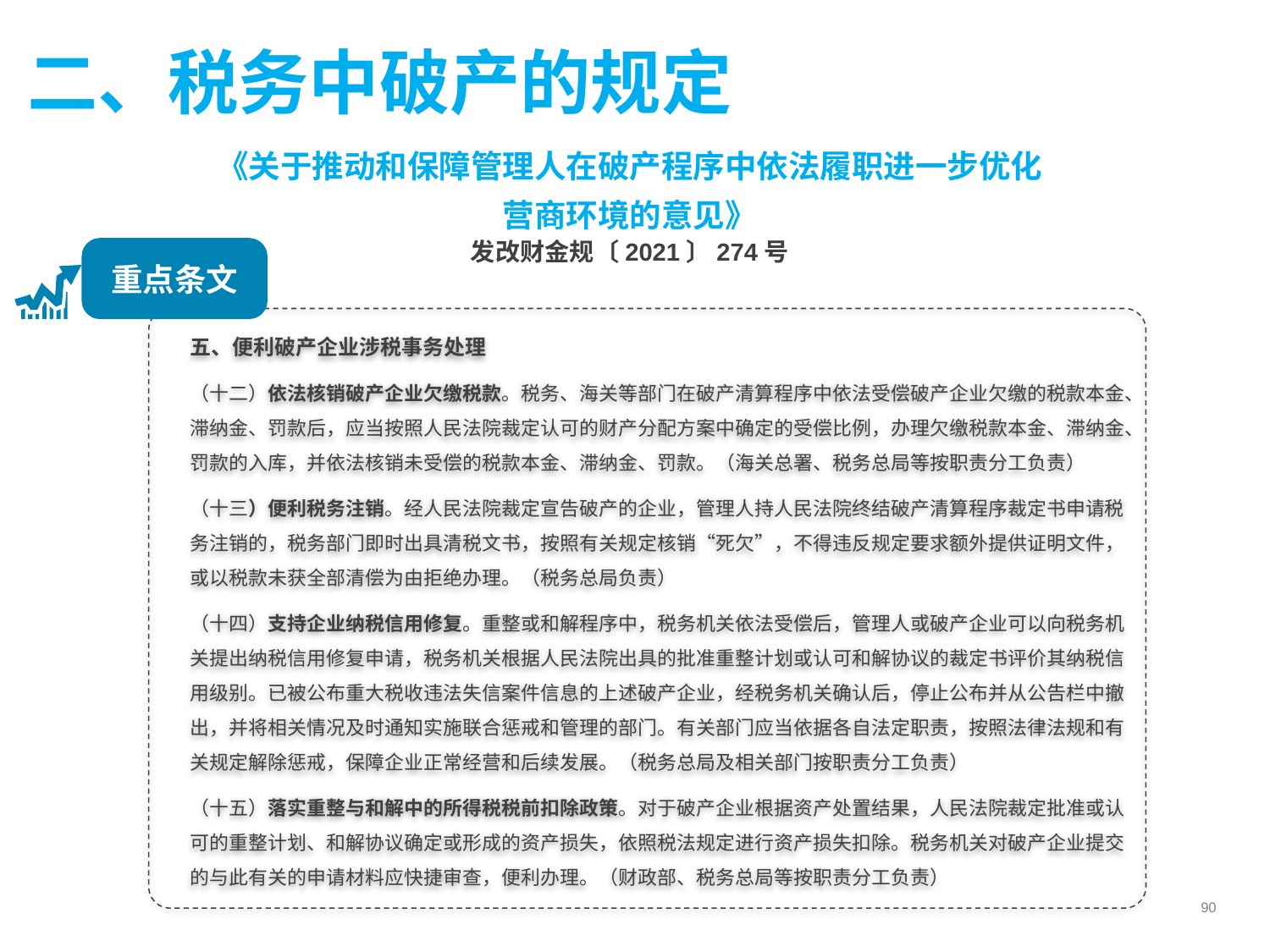

二、税务中破产的规定

《关于推动和保障管理人在破产程序中依法履职进一步优化营商环境的意见》
发改财金规〔2021〕274号
重点条文

五、便利破产企业涉税事务处理
（十二）依法核销破产企业欠缴税款。税务、海关等部门在破产清算程序中依法受偿破产企业欠缴的税款本金、滞纳金、罚款后，应当按照人民法院裁定认可的财产分配方案中确定的受偿比例，办理欠缴税款本金、滞纳金、罚款的入库，并依法核销未受偿的税款本金、滞纳金、罚款。（海关总署、税务总局等按职责分工负责）
（十三）便利税务注销。经人民法院裁定宣告破产的企业，管理人持人民法院终结破产清算程序裁定书申请税务注销的，税务部门即时出具清税文书，按照有关规定核销“死欠”，不得违反规定要求额外提供证明文件，或以税款未获全部清偿为由拒绝办理。（税务总局负责）
（十四）支持企业纳税信用修复。重整或和解程序中，税务机关依法受偿后，管理人或破产企业可以向税务机关提出纳税信用修复申请，税务机关根据人民法院出具的批准重整计划或认可和解协议的裁定书评价其纳税信用级别。已被公布重大税收违法失信案件信息的上述破产企业，经税务机关确认后，停止公布并从公告栏中撤出，并将相关情况及时通知实施联合惩戒和管理的部门。有关部门应当依据各自法定职责，按照法律法规和有关规定解除惩戒，保障企业正常经营和后续发展。（税务总局及相关部门按职责分工负责）
（十五）落实重整与和解中的所得税税前扣除政策。对于破产企业根据资产处置结果，人民法院裁定批准或认可的重整计划、和解协议确定或形成的资产损失，依照税法规定进行资产损失扣除。税务机关对破产企业提交的与此有关的申请材料应快捷审查，便利办理。（财政部、税务总局等按职责分工负责）

90